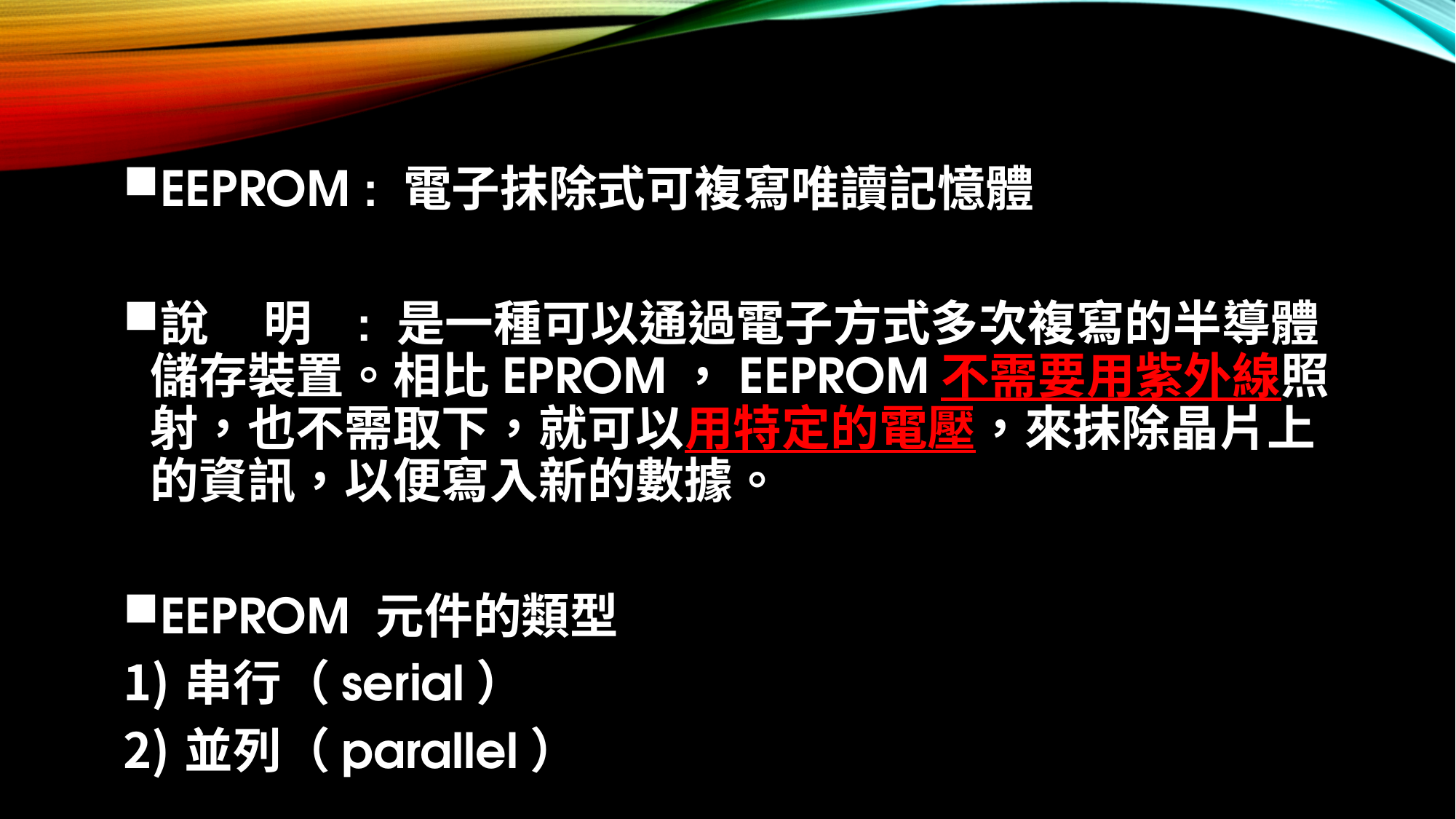

EEPROM : 電子抹除式可複寫唯讀記憶體

說     明   : 是一種可以通過電子方式多次複寫的半導體儲存裝置。相比EPROM，EEPROM不需要用紫外線照射，也不需取下，就可以用特定的電壓，來抹除晶片上的資訊，以便寫入新的數據。

EEPROM 元件的類型
串行（serial）
並列（parallel）